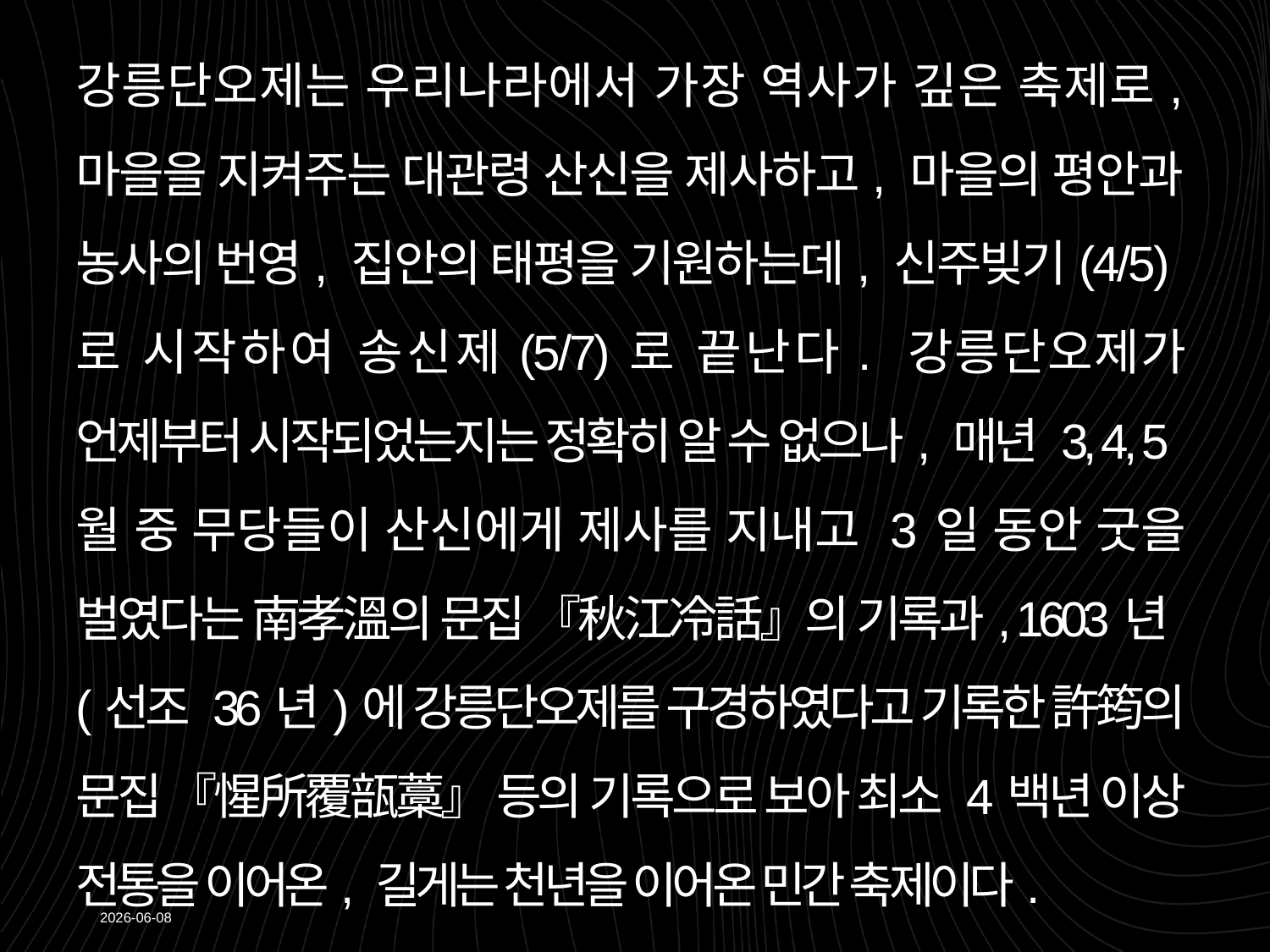

강릉단오제는 우리나라에서 가장 역사가 깊은 축제로, 마을을 지켜주는 대관령 산신을 제사하고, 마을의 평안과 농사의 번영, 집안의 태평을 기원하는데, 신주빚기(4/5)로 시작하여 송신제(5/7)로 끝난다. 강릉단오제가 언제부터 시작되었는지는 정확히 알 수 없으나, 매년 3, 4, 5월 중 무당들이 산신에게 제사를 지내고 3일 동안 굿을 벌였다는 南孝溫의 문집 『秋江冷話』의 기록과, 1603년(선조 36년)에 강릉단오제를 구경하였다고 기록한 許筠의 문집 『惺所覆瓿藁』 등의 기록으로 보아 최소 4백년 이상 전통을 이어온, 길게는 천년을 이어온 민간 축제이다.
2026-06-08